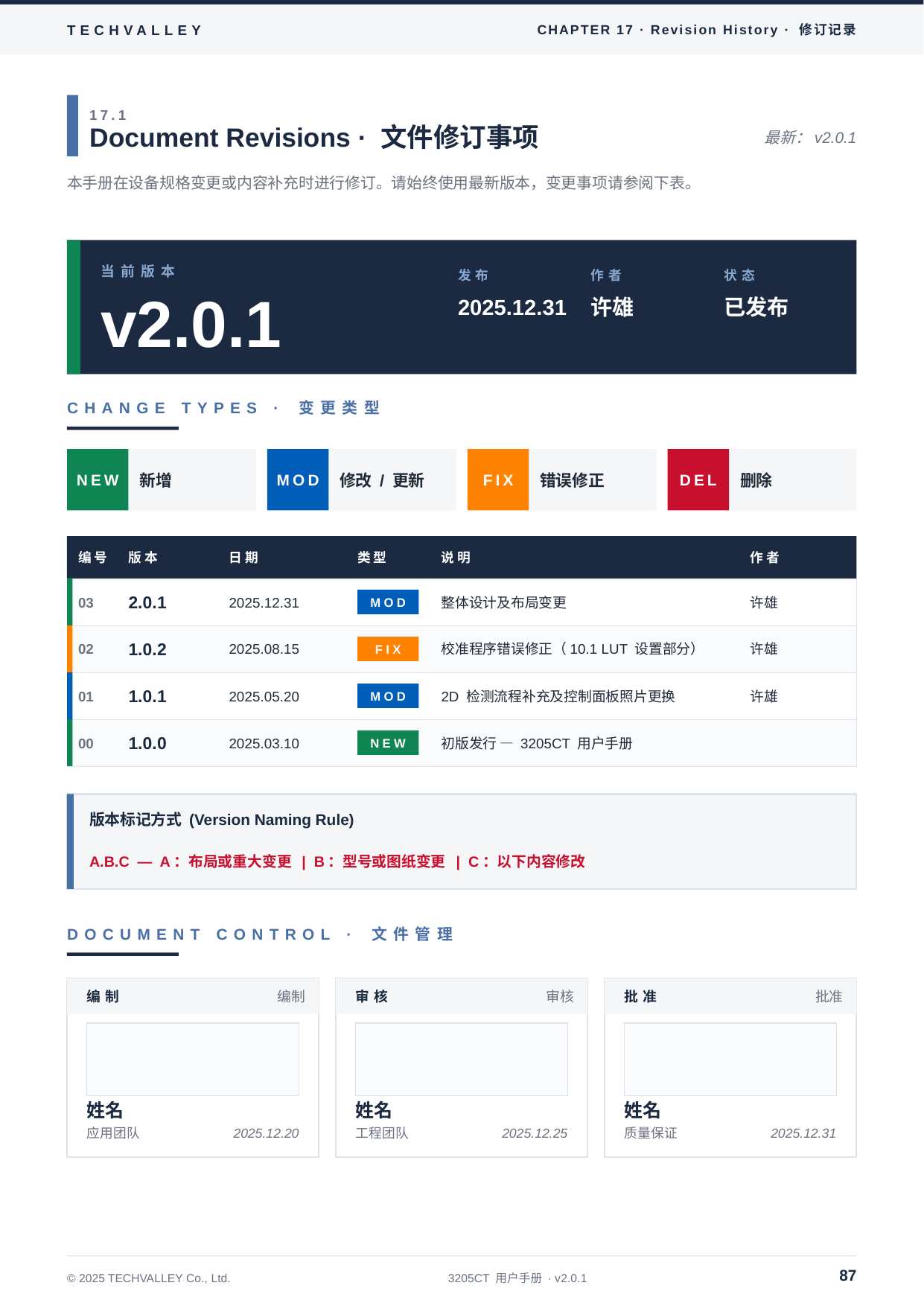

TECHVALLEY
CHAPTER 17 · Revision History · 修订记录

17.1
Document Revisions · 文件修订事项
最新：v2.0.1
本手册在设备规格变更或内容补充时进行修订。请始终使用最新版本，变更事项请参阅下表。

当前版本
发布
作者
状态
v2.0.1
2025.12.31
许雄
已发布
CHANGE TYPES · 变更类型

NEW
新增

MOD
修改 / 更新

FIX
错误修正

DEL
删除

编号
版本
日期
类型
说明
作者

03
2.0.1
2025.12.31
整体设计及布局变更
许雄

MOD

02
1.0.2
2025.08.15
校准程序错误修正（10.1 LUT 设置部分）
许雄

FIX

01
1.0.1
2025.05.20
2D 检测流程补充及控制面板照片更换
许雄

MOD

00
1.0.0
2025.03.10
初版发行 — 3205CT 用户手册

NEW

版本标记方式 (Version Naming Rule)
A.B.C  —  A：布局或重大变更  |  B：型号或图纸变更  |  C：以下内容修改
DOCUMENT CONTROL · 文件管理

编制
编制

审核
审核

批准
批准

姓名
姓名
姓名
应用团队
2025.12.20
工程团队
2025.12.25
质量保证
2025.12.31

87
© 2025 TECHVALLEY Co., Ltd.
3205CT 用户手册 · v2.0.1